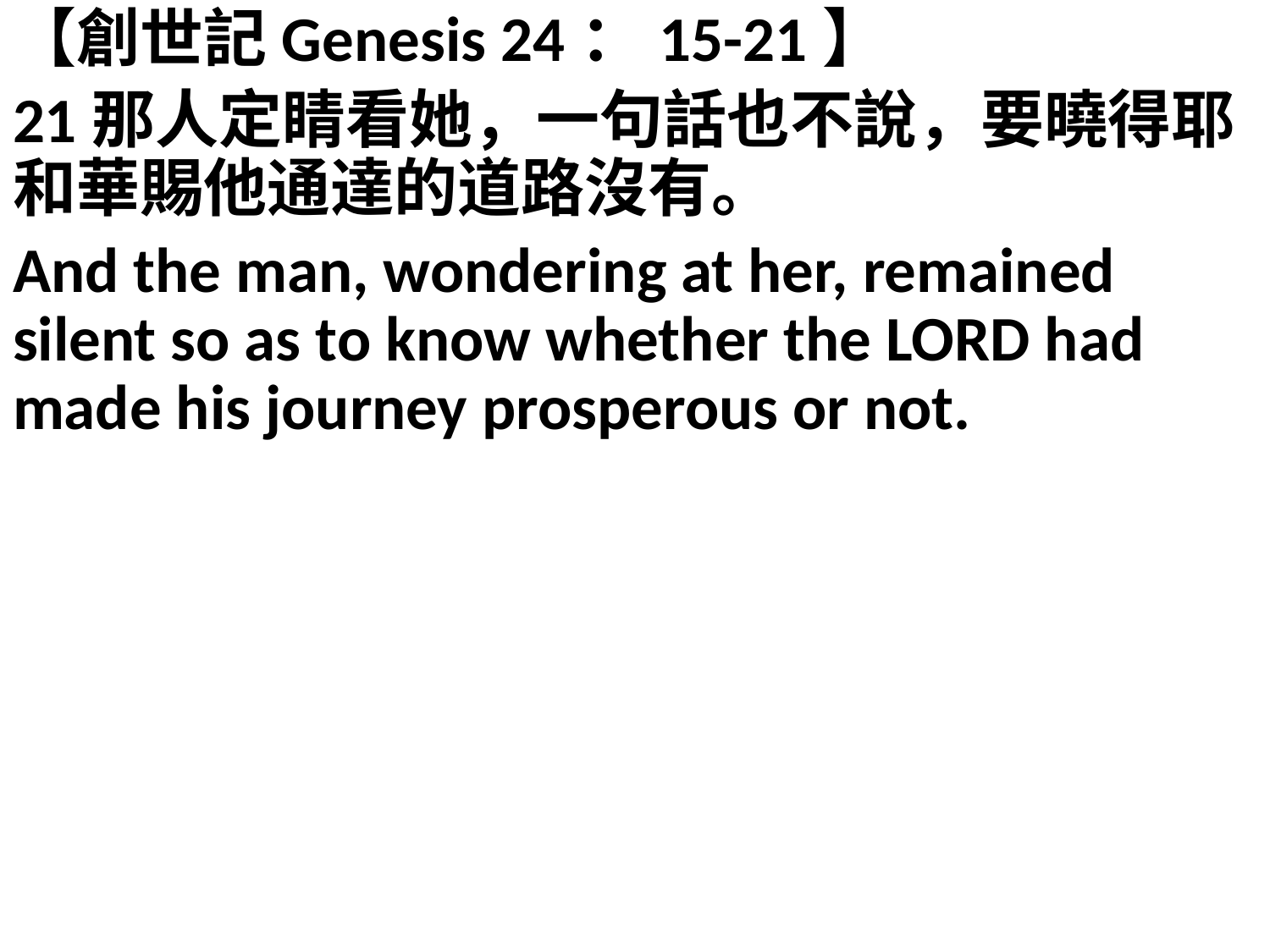

【創世記Genesis 24：15-21】
21那人定睛看她，一句話也不說，要曉得耶和華賜他通達的道路沒有。
And the man, wondering at her, remained silent so as to know whether the LORD had made his journey prosperous or not.